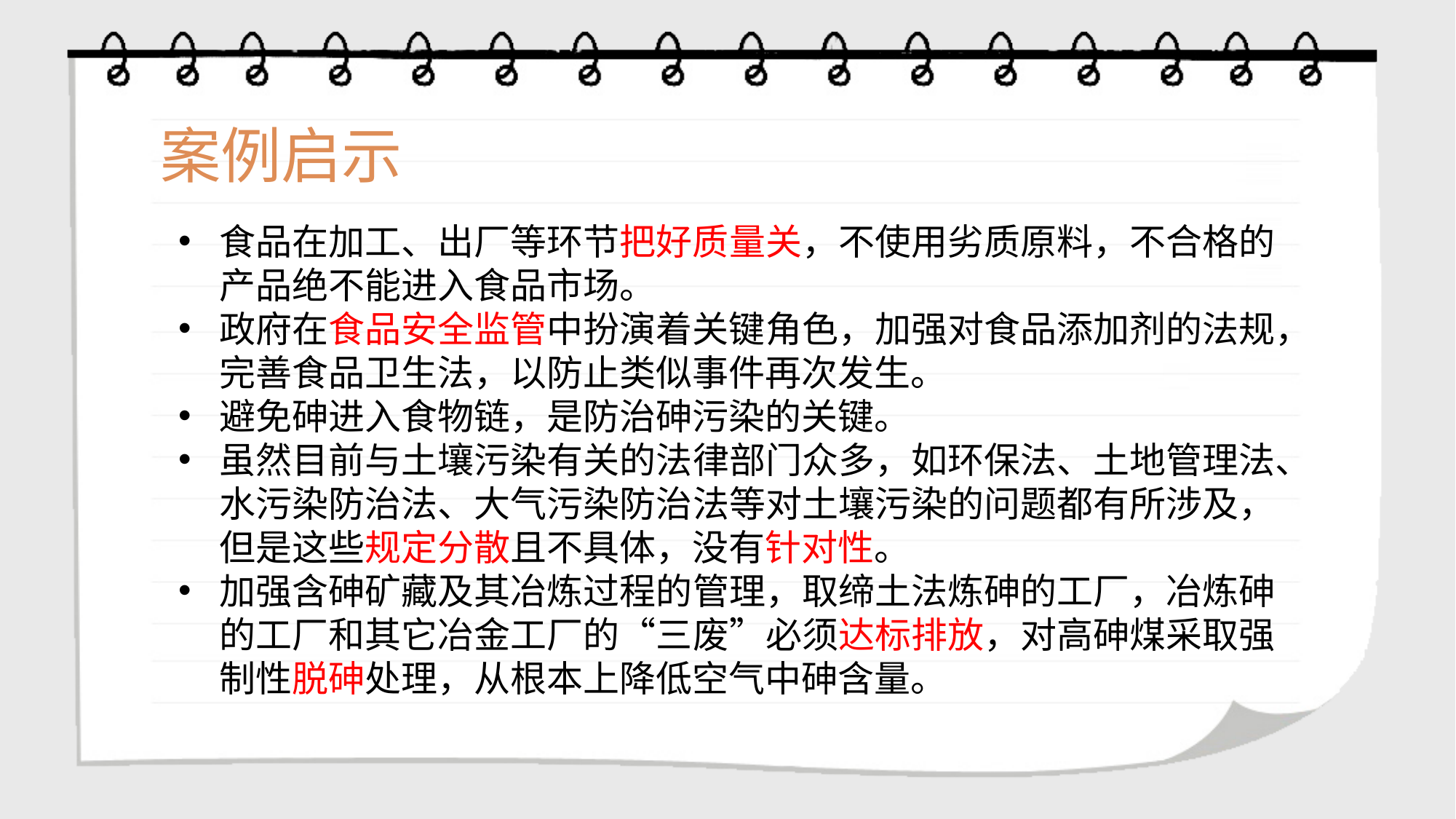

案例启示
食品在加工、出厂等环节把好质量关，不使用劣质原料，不合格的产品绝不能进入食品市场。
政府在食品安全监管中扮演着关键角色，加强对食品添加剂的法规，完善食品卫生法，以防止类似事件再次发生。
避免砷进入食物链，是防治砷污染的关键。
虽然目前与土壤污染有关的法律部门众多，如环保法、土地管理法、水污染防治法、大气污染防治法等对土壤污染的问题都有所涉及，但是这些规定分散且不具体，没有针对性。
加强含砷矿藏及其冶炼过程的管理，取缔土法炼砷的工厂，冶炼砷的工厂和其它冶金工厂的“三废”必须达标排放，对高砷煤采取强制性脱砷处理，从根本上降低空气中砷含量。